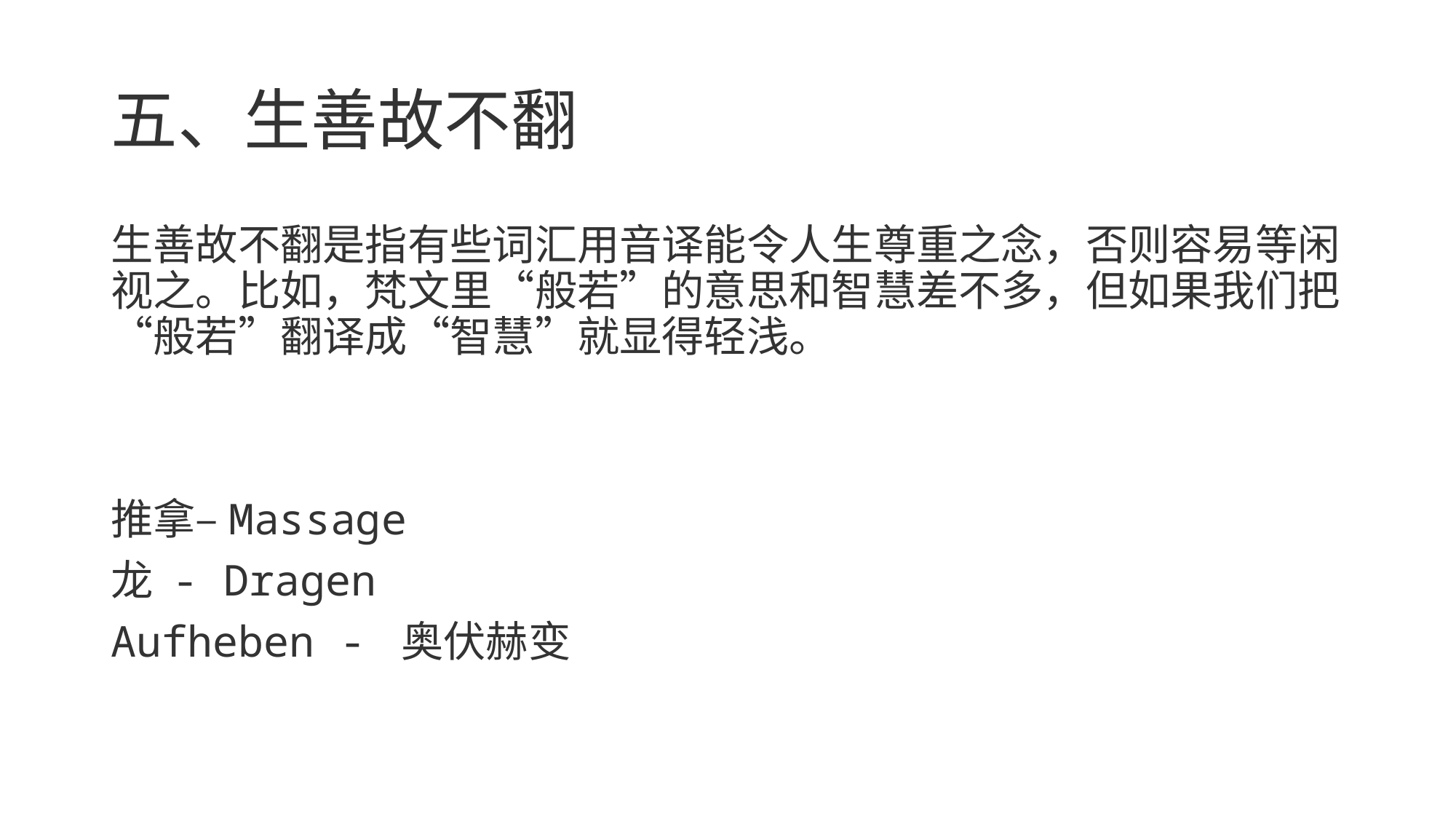

# 五、生善故不翻
生善故不翻是指有些词汇用音译能令人生尊重之念，否则容易等闲视之。比如，梵文里“般若”的意思和智慧差不多，但如果我们把“般若”翻译成“智慧”就显得轻浅。

推拿–Massage
龙 - Dragen
Aufheben - 奥伏赫变